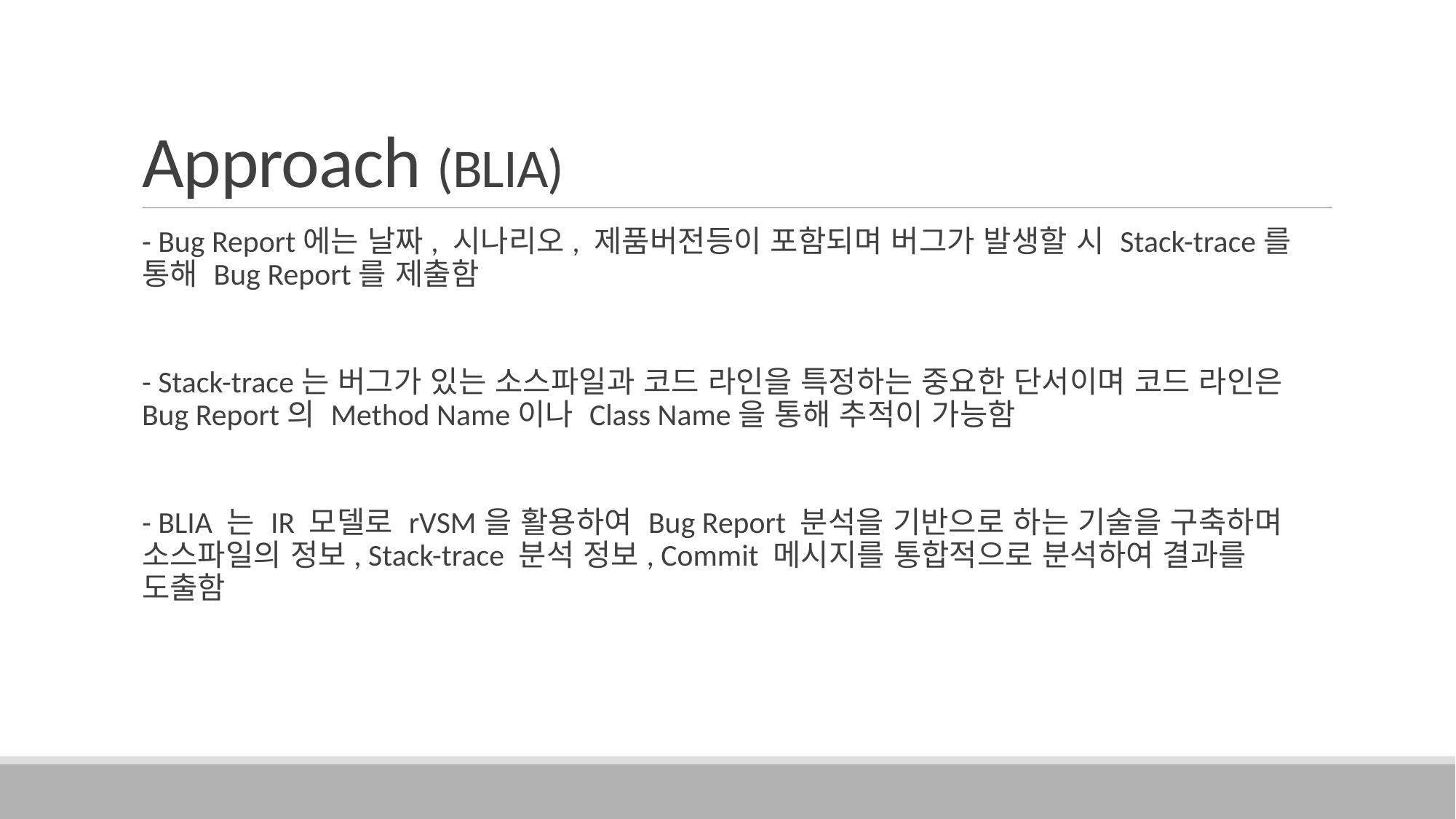

# Approach (BLIA)
- Bug Report에는 날짜, 시나리오, 제품버전등이 포함되며 버그가 발생할 시 Stack-trace를 통해 Bug Report를 제출함

- Stack-trace는 버그가 있는 소스파일과 코드 라인을 특정하는 중요한 단서이며 코드 라인은 Bug Report의 Method Name이나 Class Name을 통해 추적이 가능함

- BLIA 는 IR 모델로 rVSM을 활용하여 Bug Report 분석을 기반으로 하는 기술을 구축하며 소스파일의 정보, Stack-trace 분석 정보, Commit 메시지를 통합적으로 분석하여 결과를 도출함